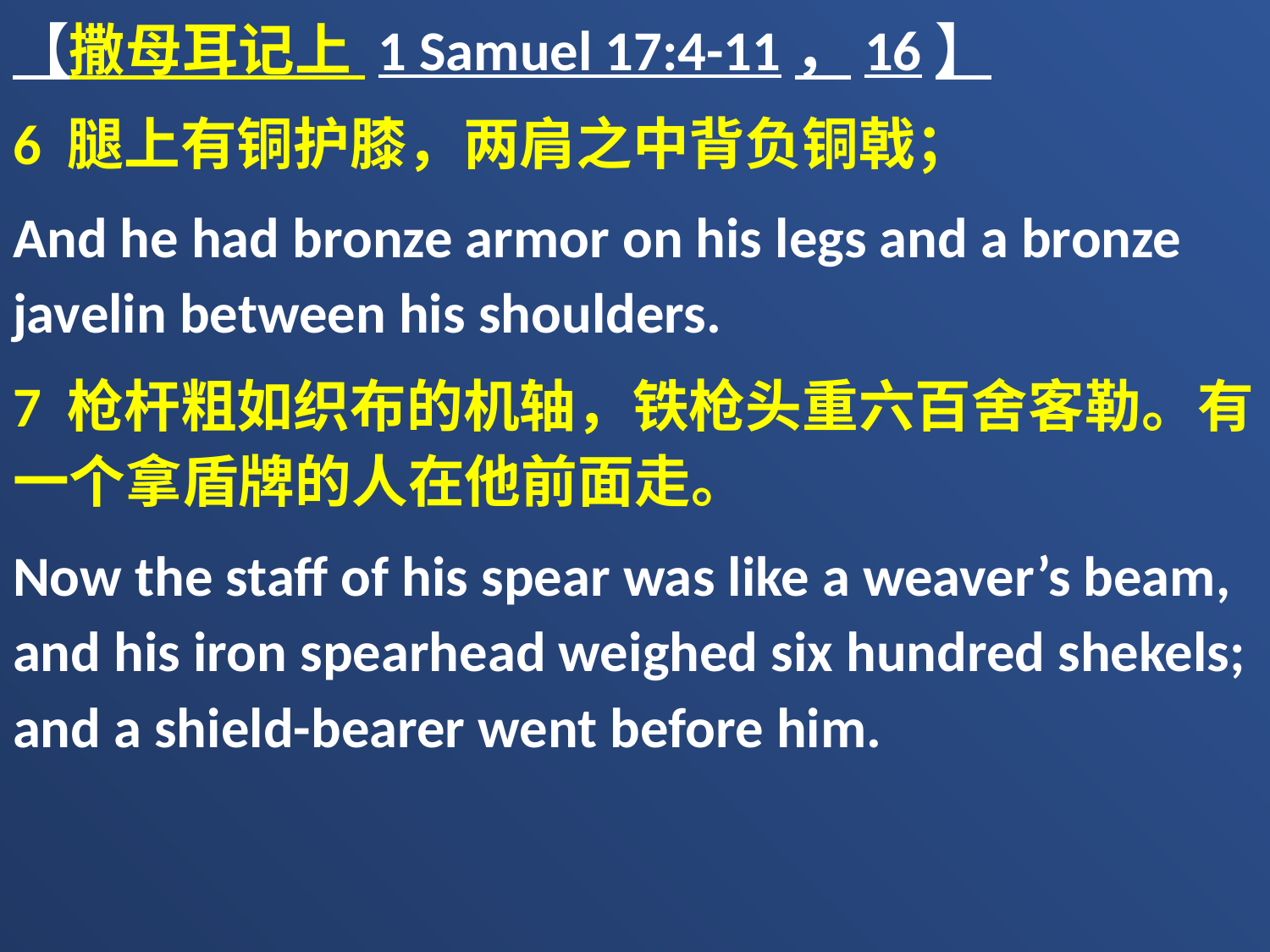

【撒母耳记上 1 Samuel 17:4-11，16】
6 腿上有铜护膝，两肩之中背负铜戟；
And he had bronze armor on his legs and a bronze javelin between his shoulders.
7 枪杆粗如织布的机轴，铁枪头重六百舍客勒。有一个拿盾牌的人在他前面走。
Now the staff of his spear was like a weaver’s beam, and his iron spearhead weighed six hundred shekels; and a shield-bearer went before him.